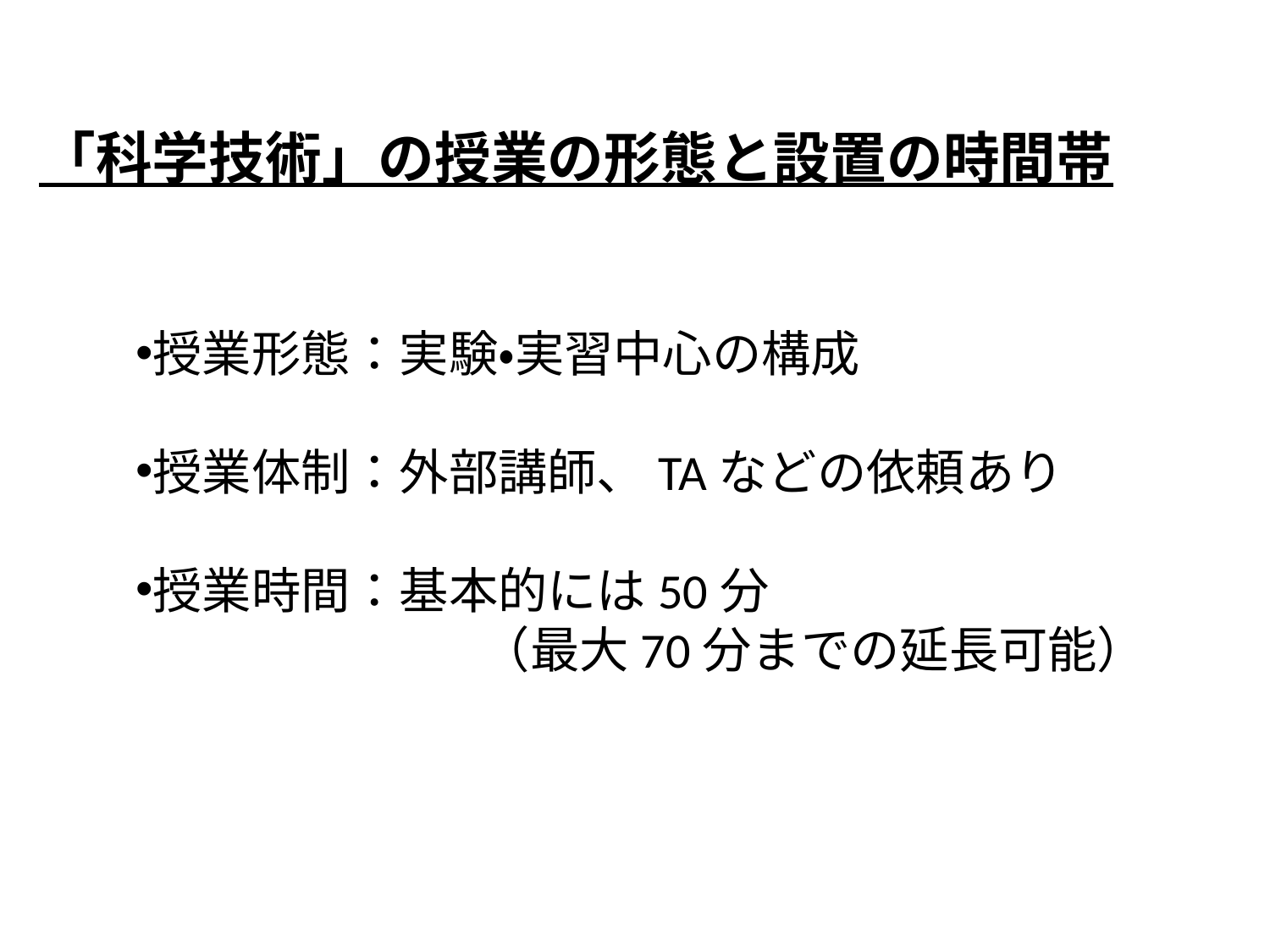

「科学技術」の授業の形態と設置の時間帯
授業形態：実験・実習中心の構成

授業体制：外部講師、TAなどの依頼あり

授業時間：基本的には50分
　　　　　　　（最大70分までの延長可能）